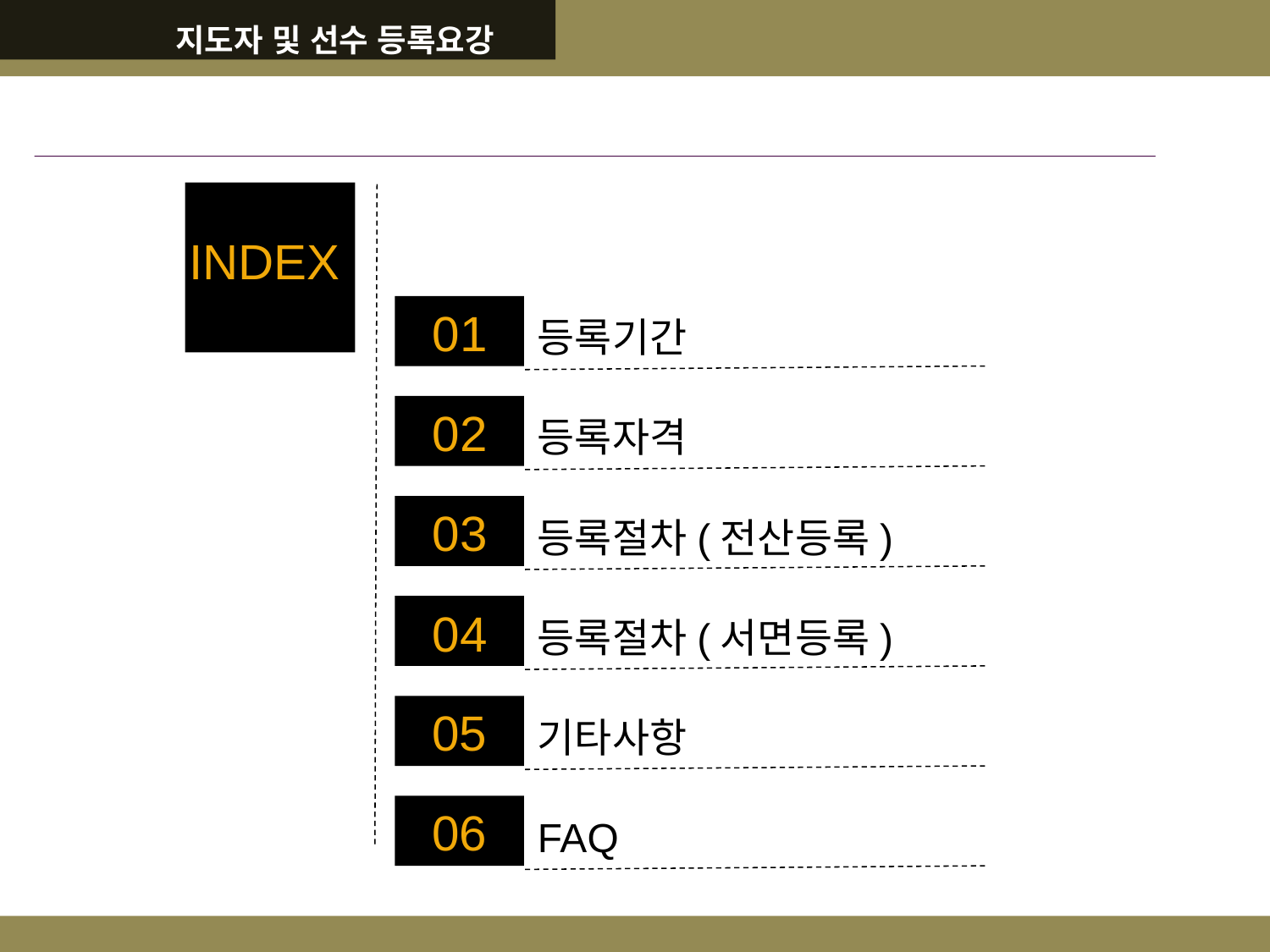

지도자 및 선수 등록요강

INDEX

01
등록기간

02
등록자격

03
등록절차(전산등록)

04
등록절차(서면등록)

05
기타사항

06
FAQ